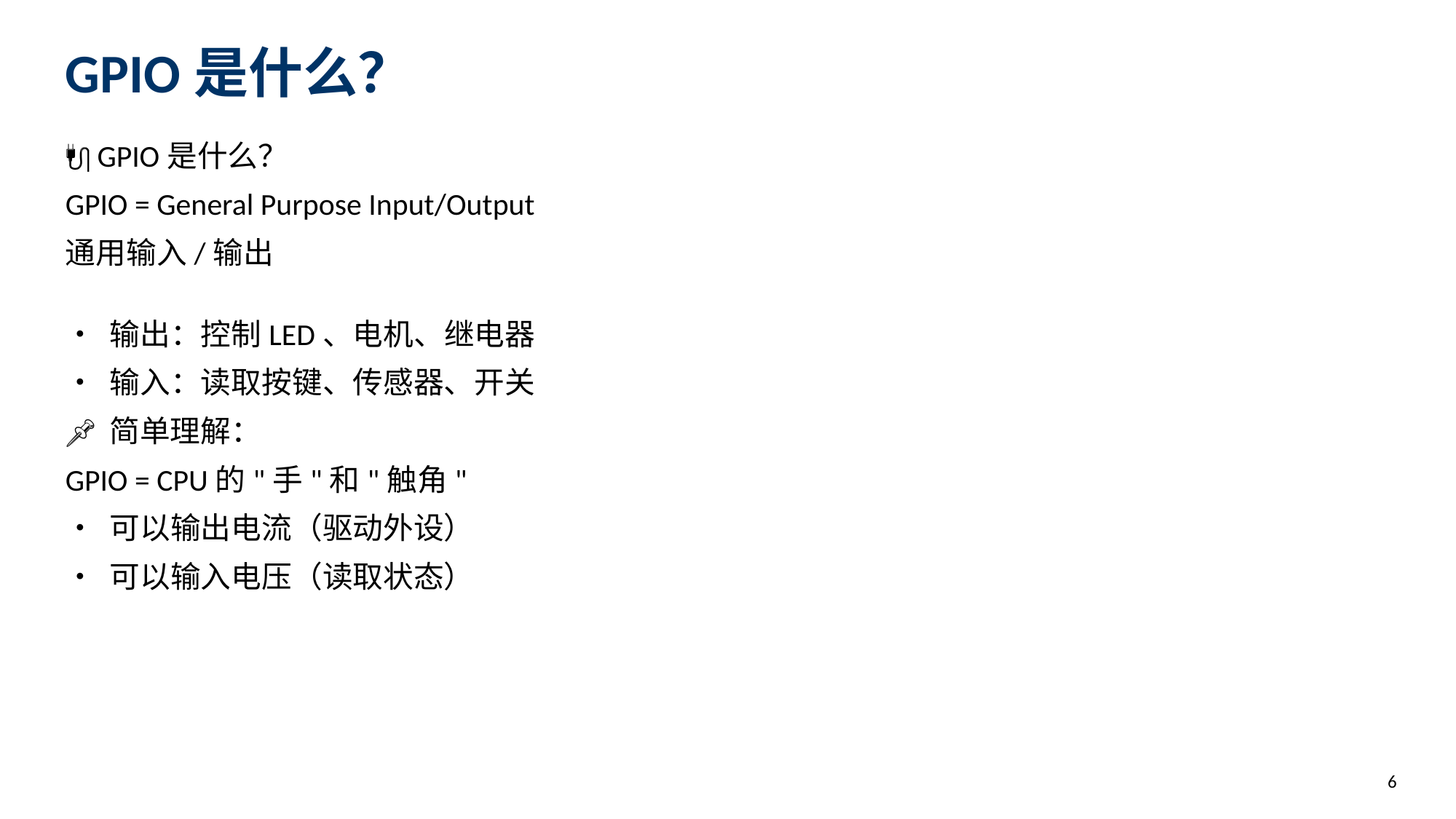

GPIO是什么？
🔌 GPIO是什么？
GPIO = General Purpose Input/Output
通用输入/输出

• 输出：控制LED、电机、继电器
• 输入：读取按键、传感器、开关
📌 简单理解：
GPIO = CPU的"手"和"触角"
• 可以输出电流（驱动外设）
• 可以输入电压（读取状态）
6